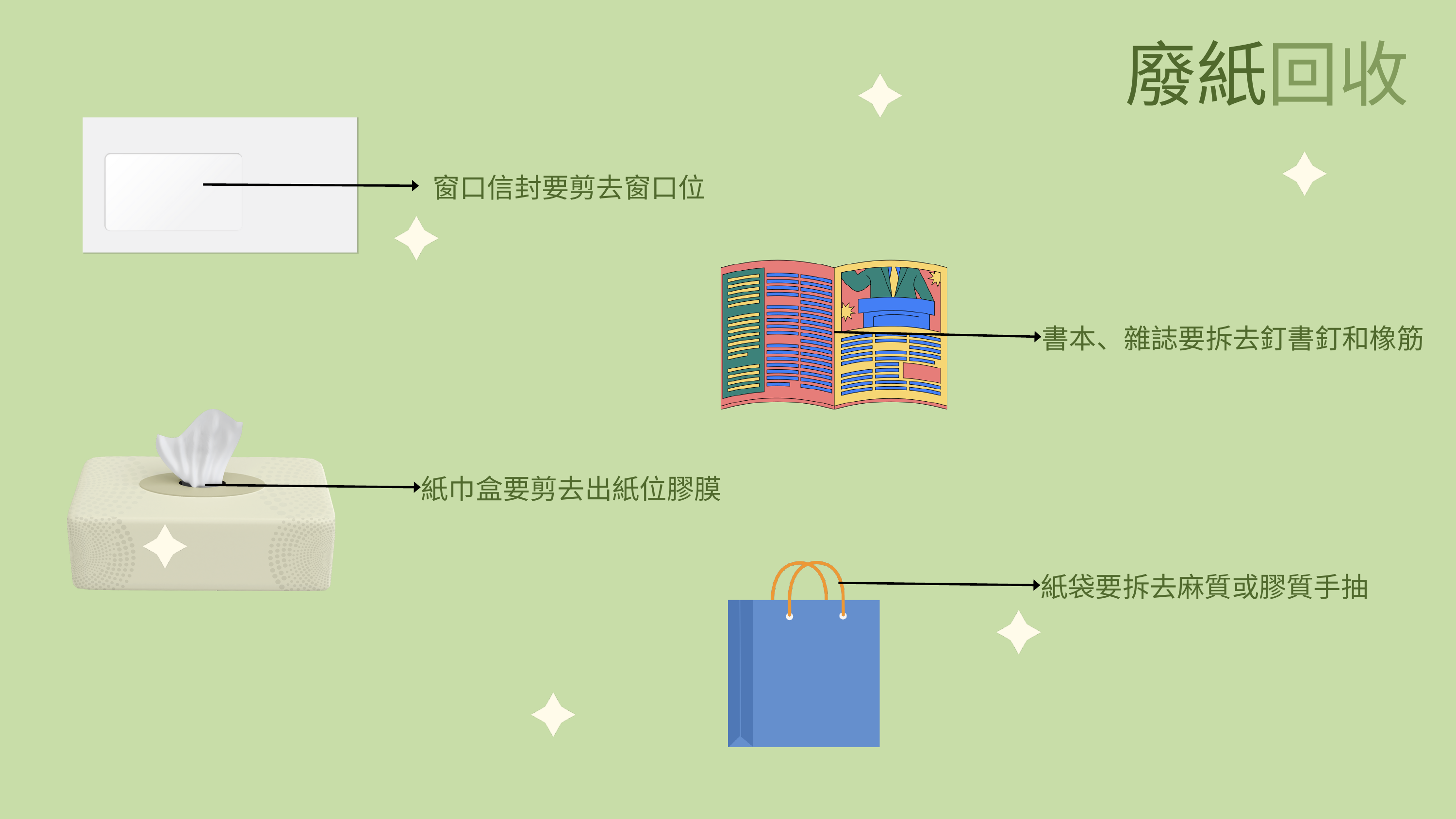

廢紙回收

窗口信封要剪去窗口位

書本、雜誌要拆去釘書釘和橡筋

紙巾盒要剪去出紙位膠膜

紙袋要拆去麻質或膠質手抽